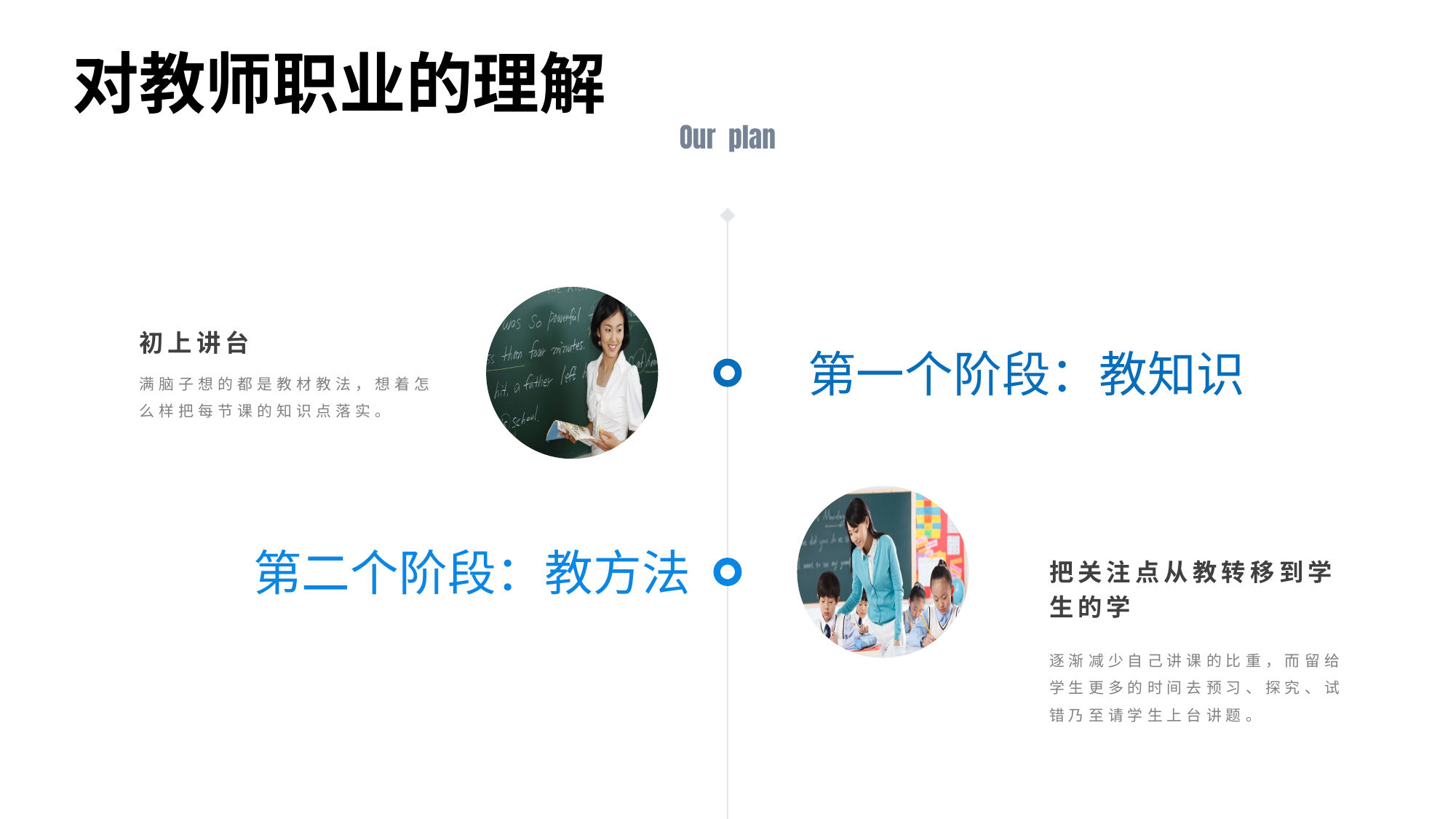

# 对教师职业的理解
Our  plan

初上讲台
满脑子想的都是教材教法，想着怎么样把每节课的知识点落实。
第一个阶段：教知识

第二个阶段：教方法
把关注点从教转移到学生的学
逐渐减少自己讲课的比重，而留给学生更多的时间去预习、探究、试错乃至请学生上台讲题。